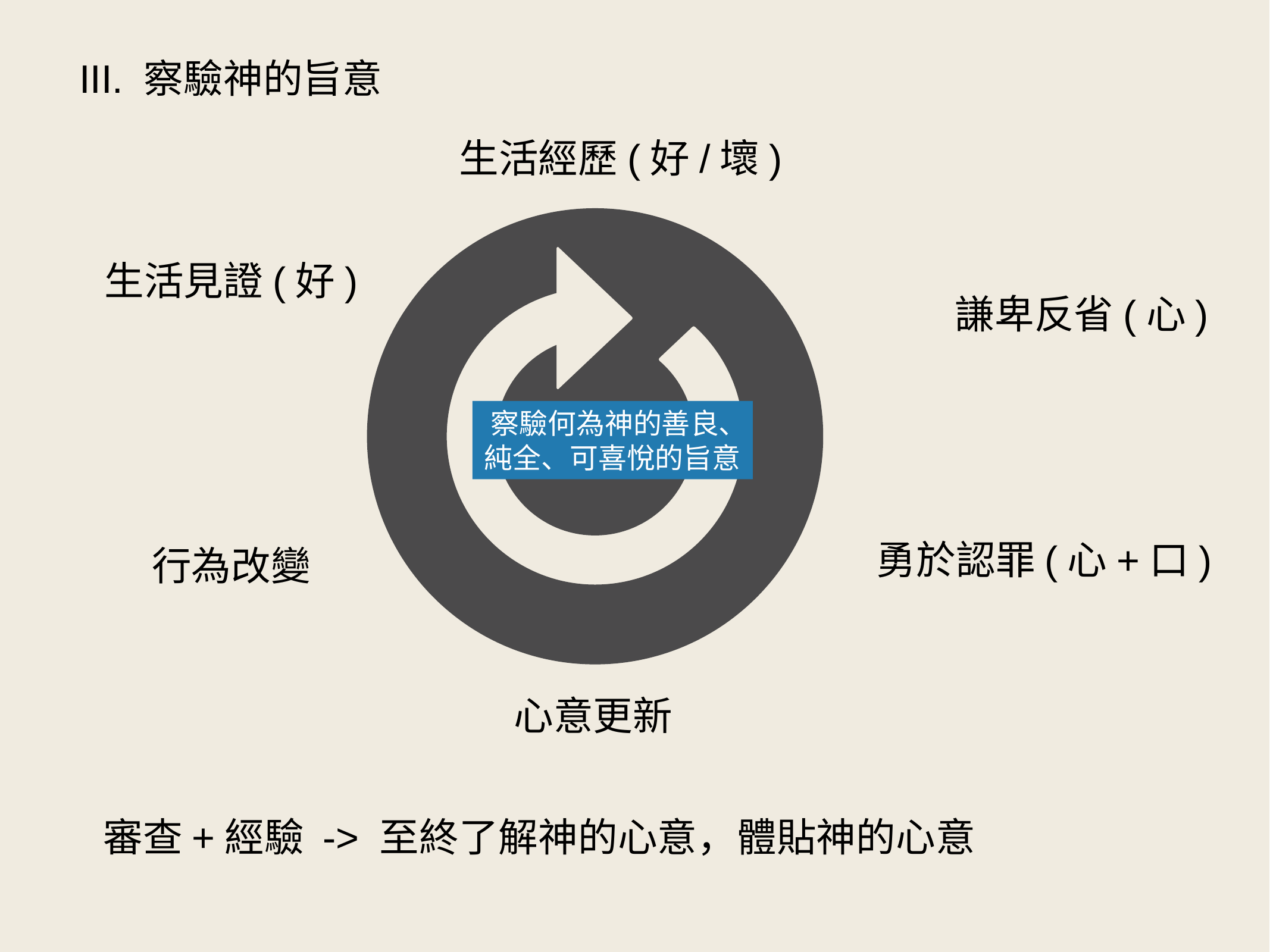

III. 察驗神的旨意
生活經歷(好/壞)

生活見證(好)
謙卑反省(心)
 察驗何為神的善良、
純全、可喜悅的旨意
勇於認罪(心+口)
行為改變
心意更新
審查+經驗 -> 至終了解神的心意，體貼神的心意